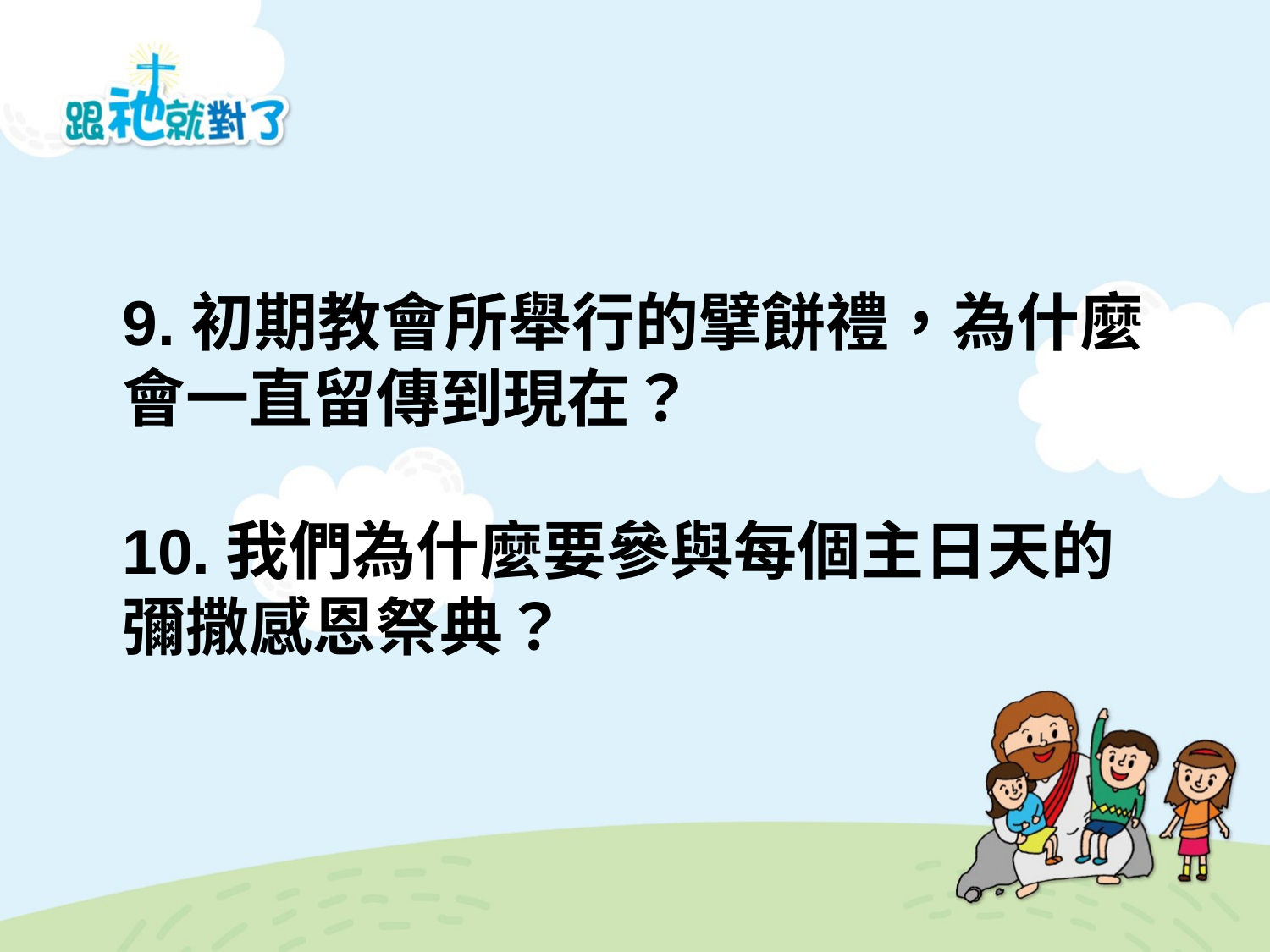

9.初期教會所舉行的擘餅禮，為什麼會一直留傳到現在？

10.我們為什麼要參與每個主日天的彌撒感恩祭典？